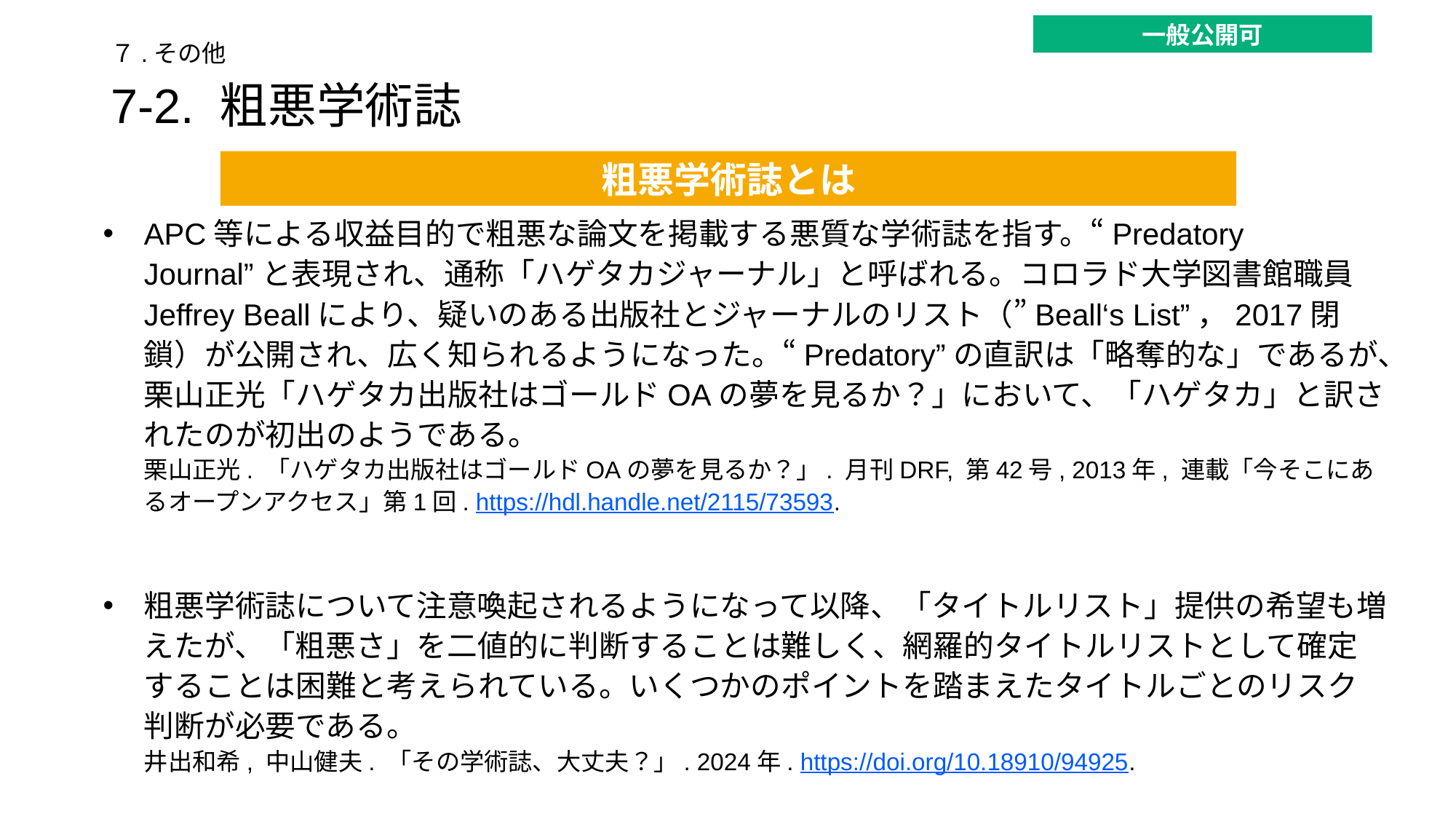

一般公開可
７.その他
# 7-2. 粗悪学術誌
粗悪学術誌とは
APC等による収益目的で粗悪な論文を掲載する悪質な学術誌を指す。“Predatory Journal”と表現され、通称「ハゲタカジャーナル」と呼ばれる。コロラド大学図書館職員 Jeffrey Beallにより、疑いのある出版社とジャーナルのリスト（”Beall‘s List”，2017閉鎖）が公開され、広く知られるようになった。“Predatory”の直訳は「略奪的な」であるが、栗山正光「ハゲタカ出版社はゴールドOAの夢を見るか？」において、「ハゲタカ」と訳されたのが初出のようである。
栗山正光. 「ハゲタカ出版社はゴールドOAの夢を見るか？」. 月刊DRF, 第42号, 2013年, 連載「今そこにあるオープンアクセス」第1回. https://hdl.handle.net/2115/73593.

粗悪学術誌について注意喚起されるようになって以降、「タイトルリスト」提供の希望も増えたが、「粗悪さ」を二値的に判断することは難しく、網羅的タイトルリストとして確定することは困難と考えられている。いくつかのポイントを踏まえたタイトルごとのリスク判断が必要である。
井出和希, 中山健夫. 「その学術誌、大丈夫？」. 2024年. https://doi.org/10.18910/94925.